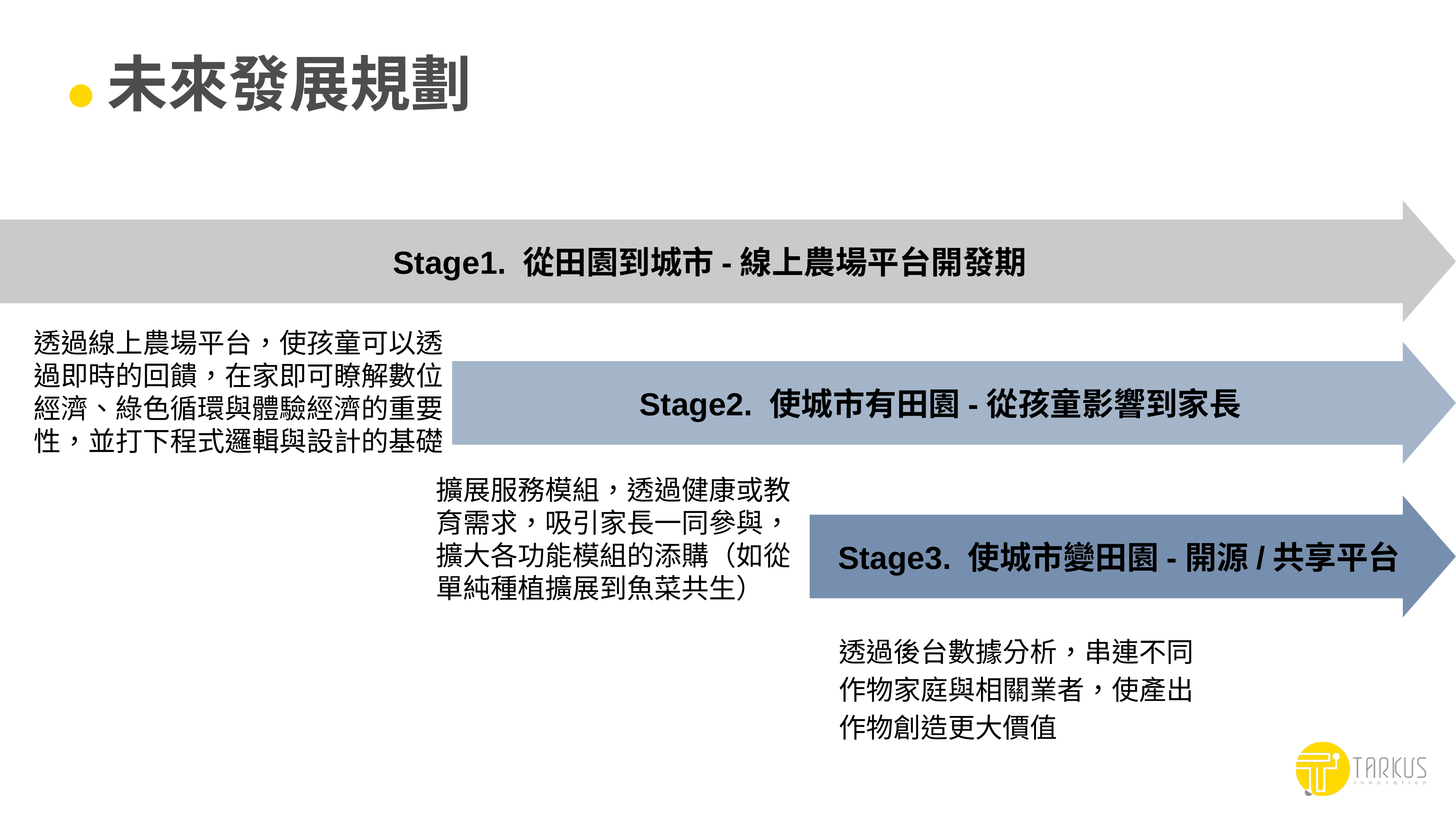

# 未來發展規劃
Stage1. 從田園到城市-線上農場平台開發期
透過線上農場平台，使孩童可以透過即時的回饋，在家即可瞭解數位經濟、綠色循環與體驗經濟的重要性，並打下程式邏輯與設計的基礎
 Stage2. 使城市有田園-從孩童影響到家長
擴展服務模組，透過健康或教育需求，吸引家長一同參與，擴大各功能模組的添購（如從單純種植擴展到魚菜共生）
 Stage3. 使城市變田園-開源/共享平台
透過後台數據分析，串連不同作物家庭與相關業者，使產出作物創造更大價值